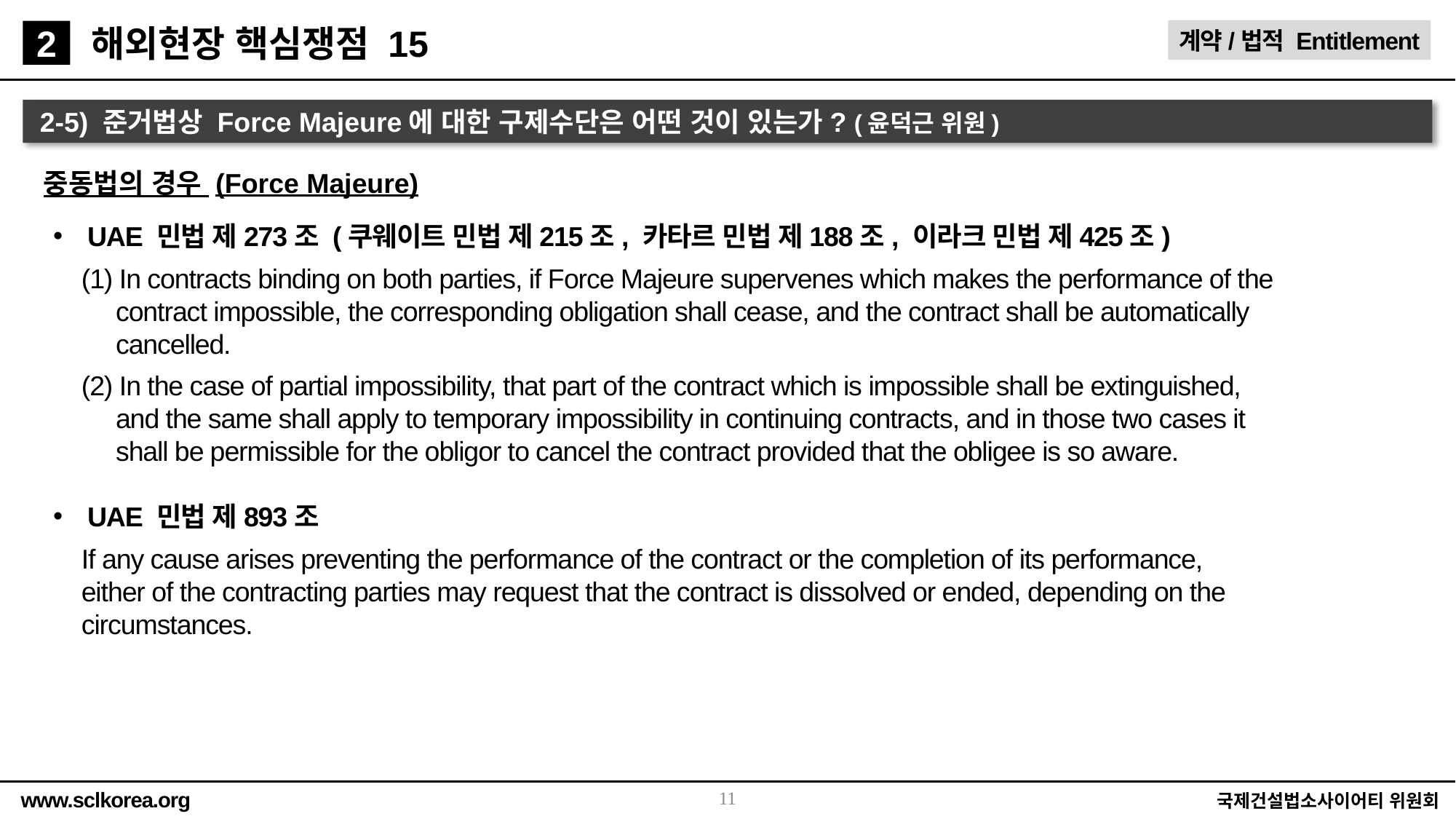

해외현장 핵심쟁점 15
계약/법적 Entitlement
2
2-5) 준거법상 Force Majeure에 대한 구제수단은 어떤 것이 있는가? (윤덕근 위원)
중동법의 경우 (Force Majeure)
UAE 민법 제273조 (쿠웨이트 민법 제215조, 카타르 민법 제188조, 이라크 민법 제425조)
    (1) In contracts binding on both parties, if Force Majeure supervenes which makes the performance of the
         contract impossible, the corresponding obligation shall cease, and the contract shall be automatically
         cancelled.
    (2) In the case of partial impossibility, that part of the contract which is impossible shall be extinguished,
         and the same shall apply to temporary impossibility in continuing contracts, and in those two cases it
         shall be permissible for the obligor to cancel the contract provided that the obligee is so aware.

UAE 민법 제893조
    If any cause arises preventing the performance of the contract or the completion of its performance,
    either of the contracting parties may request that the contract is dissolved or ended, depending on the
    circumstances.
11